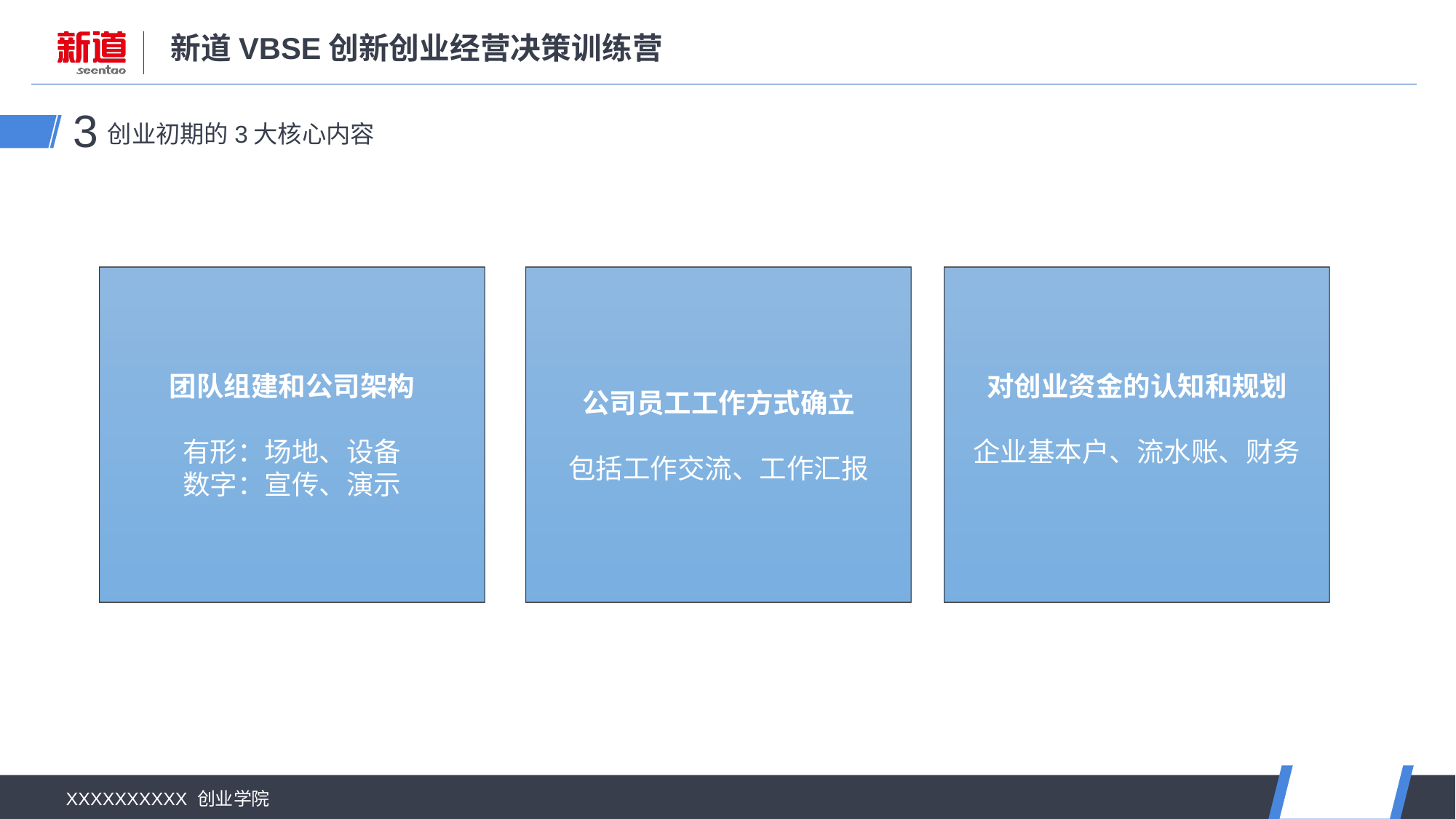

创业初期的3大核心内容
3
团队组建和公司架构

有形：场地、设备
数字：宣传、演示
公司员工工作方式确立

包括工作交流、工作汇报
对创业资金的认知和规划

企业基本户、流水账、财务

19